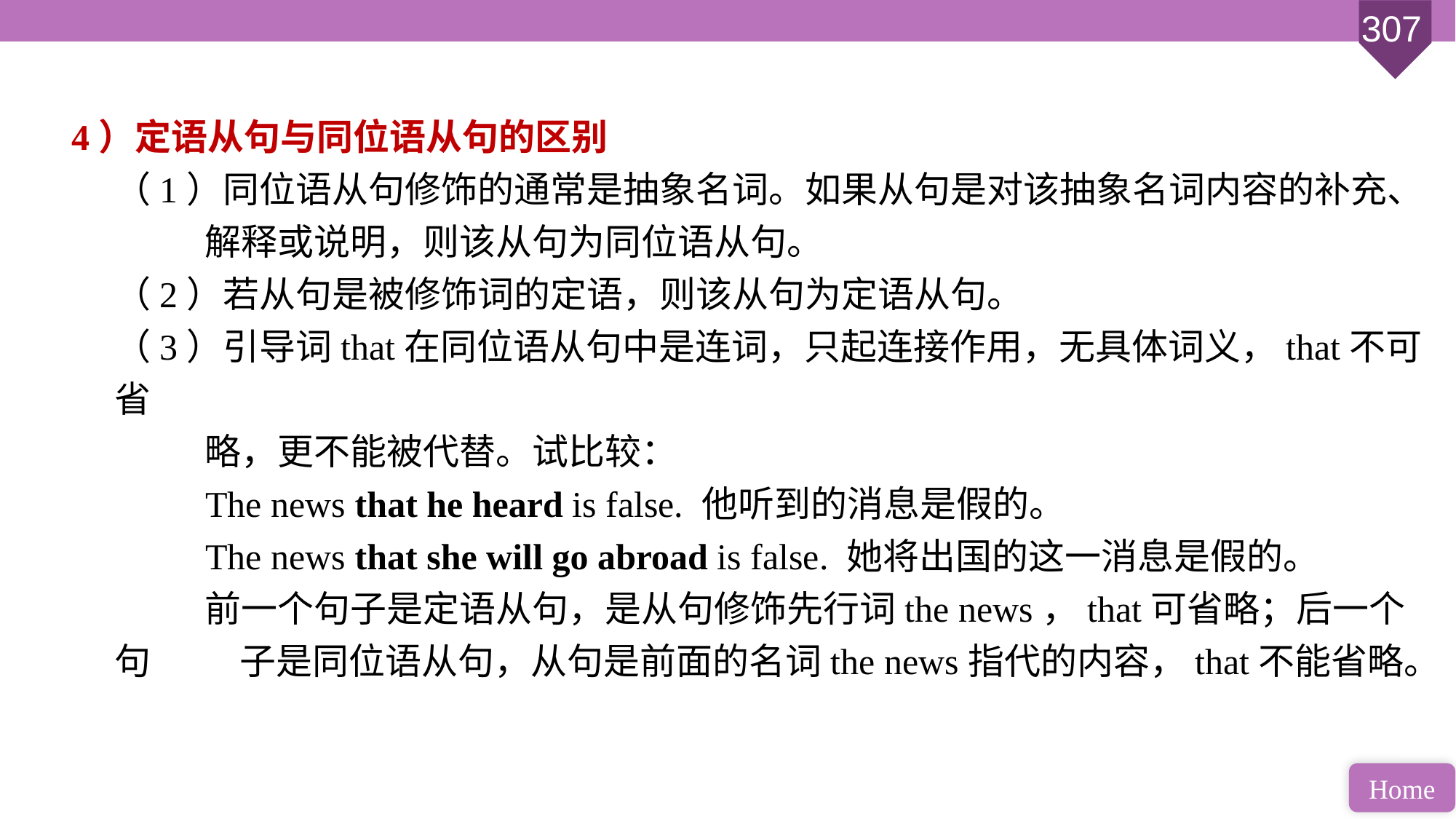

4）定语从句与同位语从句的区别
（1）同位语从句修饰的通常是抽象名词。如果从句是对该抽象名词内容的补充、
          解释或说明，则该从句为同位语从句。
（2）若从句是被修饰词的定语，则该从句为定语从句。
（3）引导词that在同位语从句中是连词，只起连接作用，无具体词义，that不可省
          略，更不能被代替。试比较：
    The news that he heard is false. 他听到的消息是假的。
    The news that she will go abroad is false. 她将出国的这一消息是假的。
          前一个句子是定语从句，是从句修饰先行词the news，that可省略；后一个句	  子是同位语从句，从句是前面的名词the news指代的内容，that不能省略。